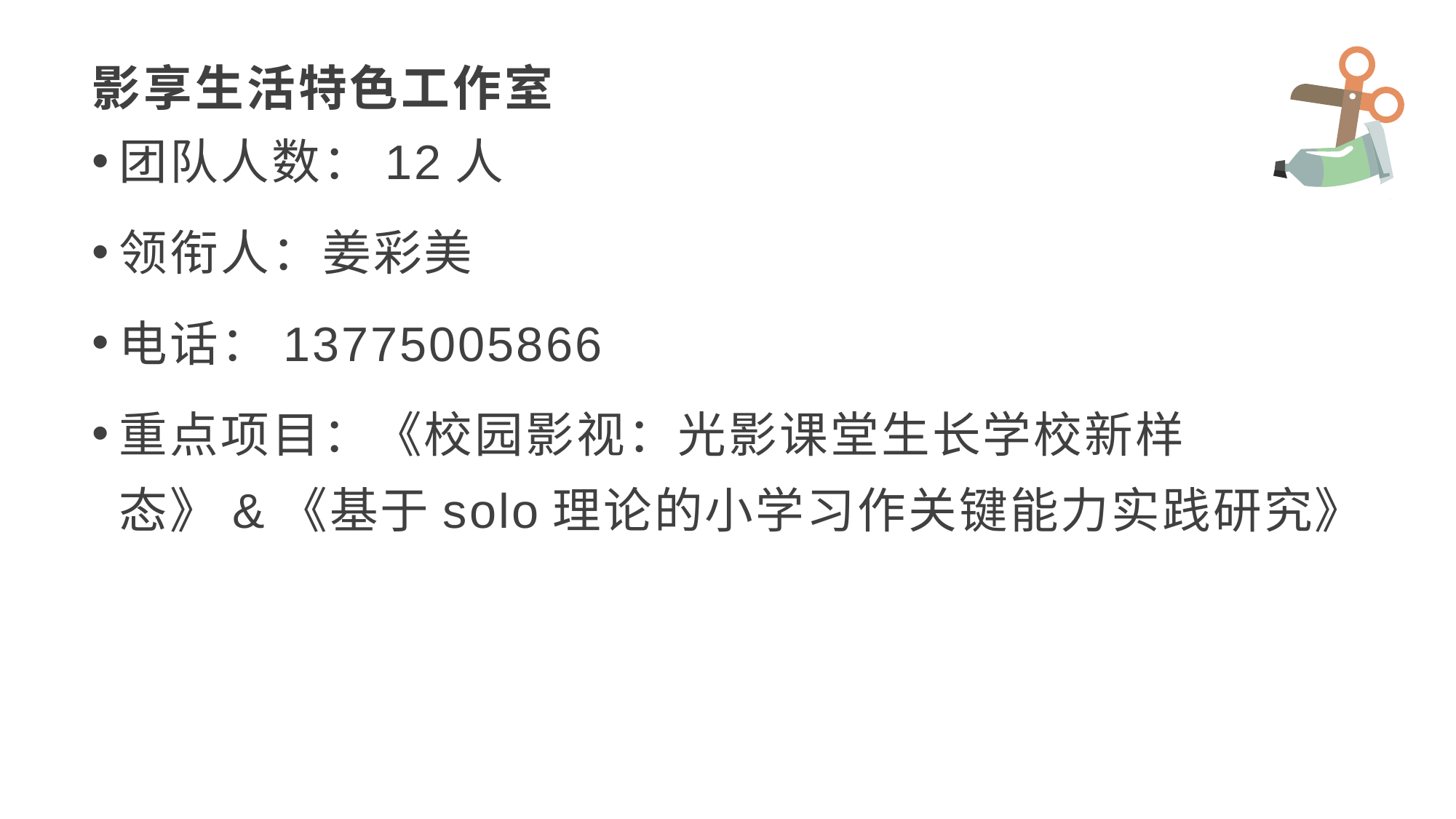

# 影享生活特色工作室
团队人数：12人
领衔人：姜彩美
电话：13775005866
重点项目：《校园影视：光影课堂生长学校新样态》&《基于solo理论的小学习作关键能力实践研究》